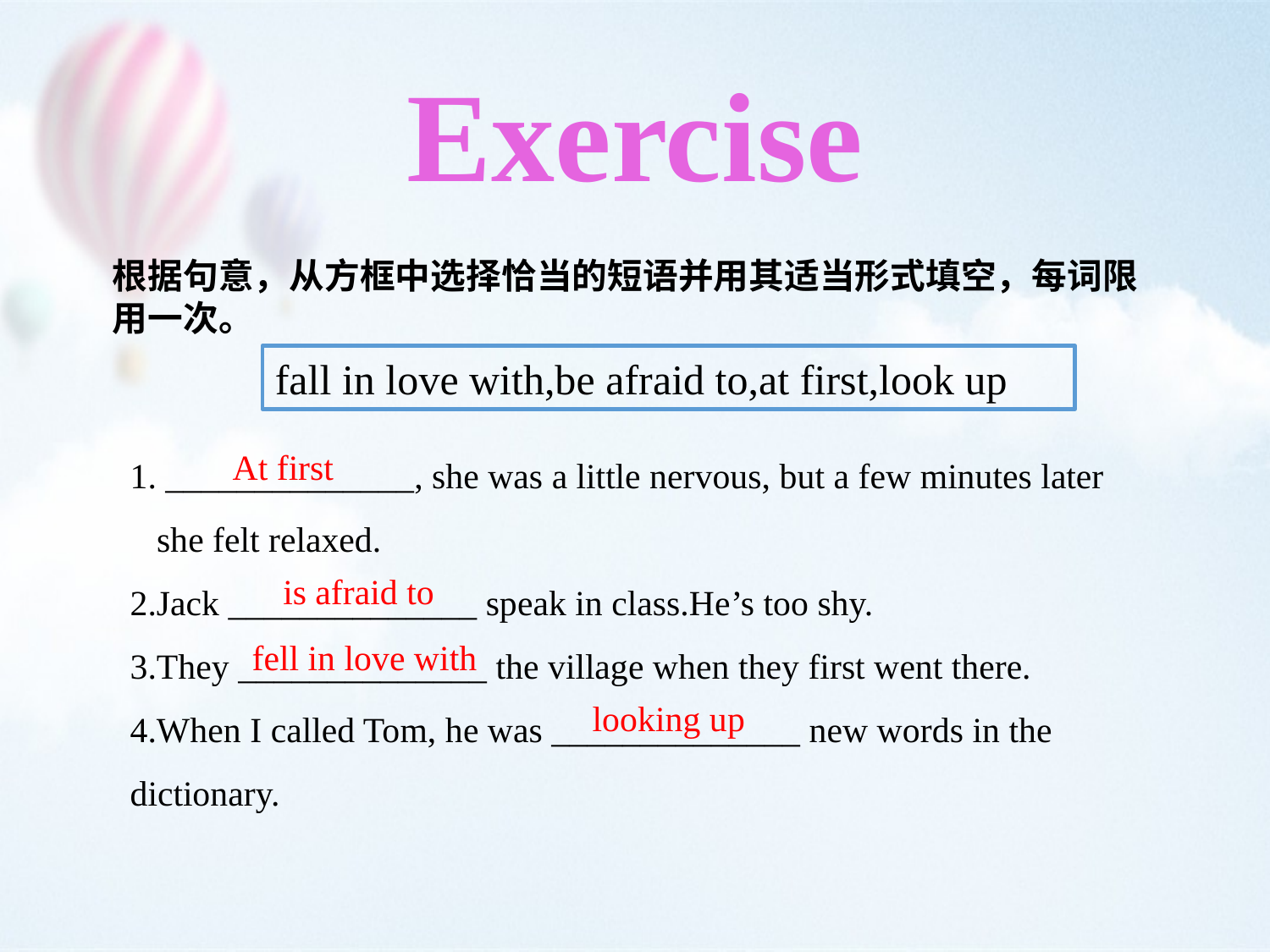

Exercise
根据句意，从方框中选择恰当的短语并用其适当形式填空，每词限用一次。
fall in love with,be afraid to,at first,look up
1. ______________, she was a little nervous, but a few minutes later
   she felt relaxed.
2.Jack ______________ speak in class.He’s too shy.
3.They ______________ the village when they first went there.
4.When I called Tom, he was ______________ new words in the dictionary.
At first
is afraid to
fell in love with
looking up